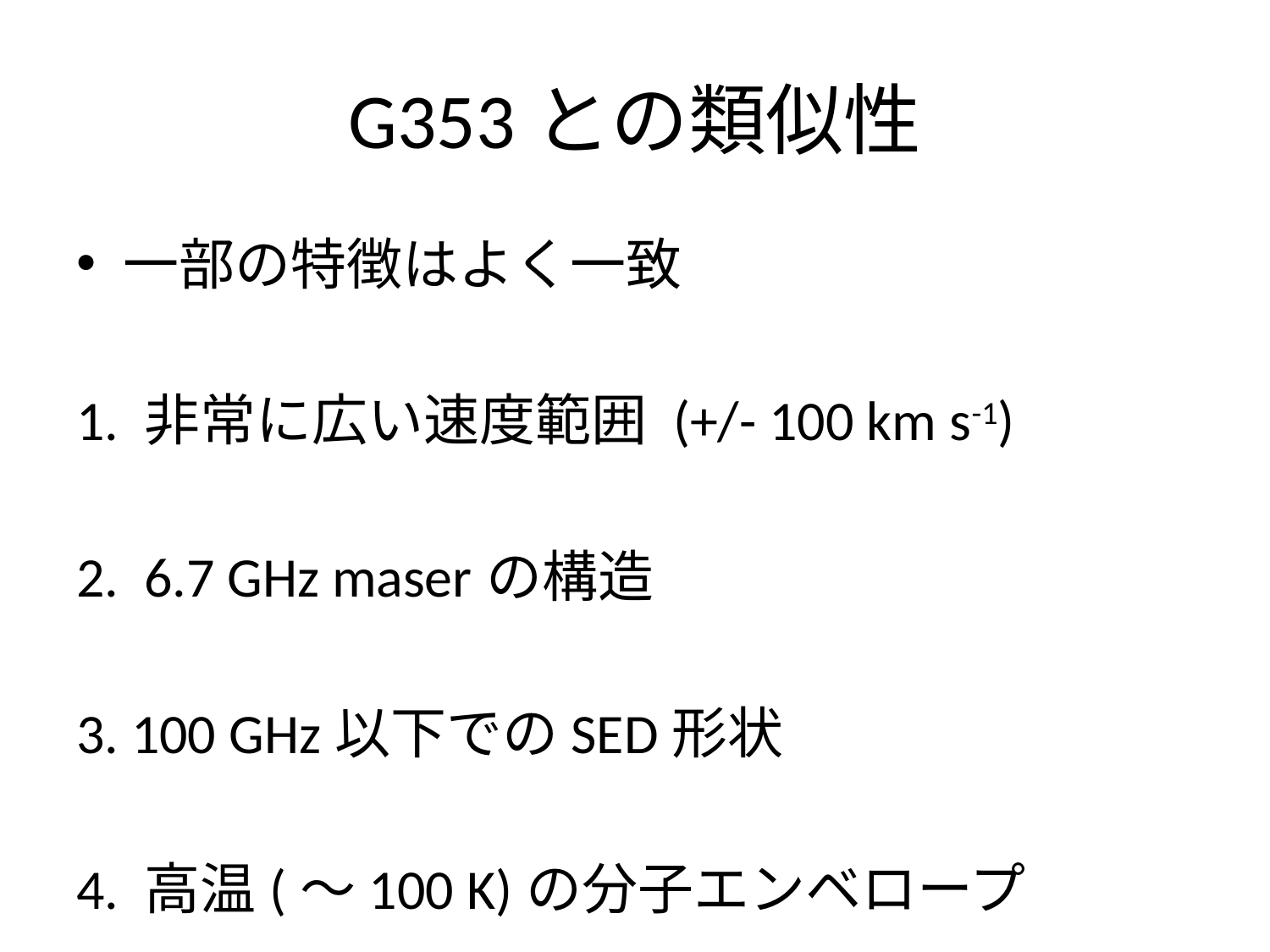

# G353との類似性
一部の特徴はよく一致

1. 非常に広い速度範囲 (+/- 100 km s-1)

2.  6.7 GHz maserの構造

3. 100 GHz以下でのSED形状

4. 高温(〜100 K)の分子エンベロープ